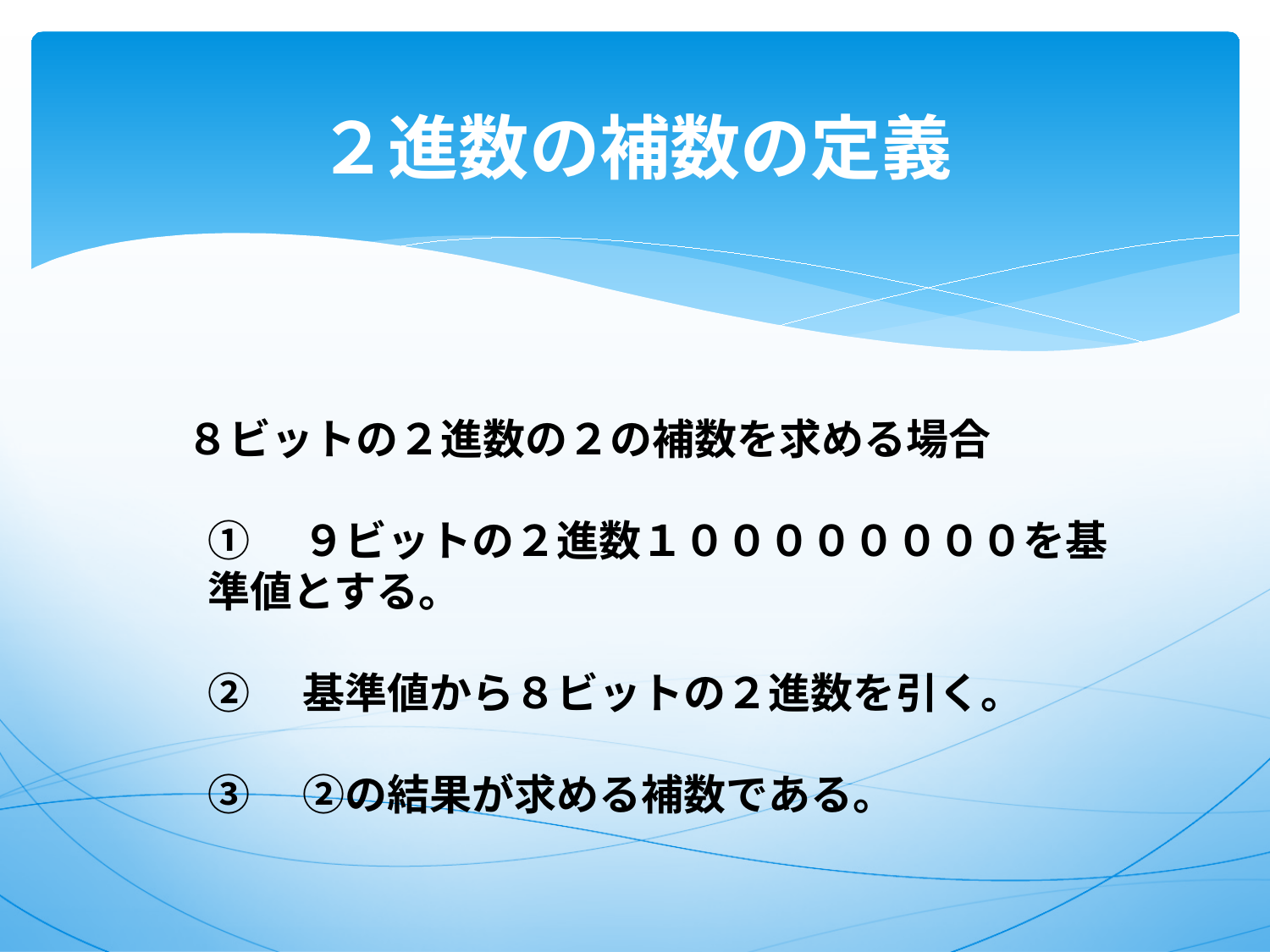

# ２進数の補数の定義
　８ビットの２進数の２の補数を求める場合

①　９ビットの２進数１００００００００を基準値とする。

②　基準値から８ビットの２進数を引く。

③　②の結果が求める補数である。